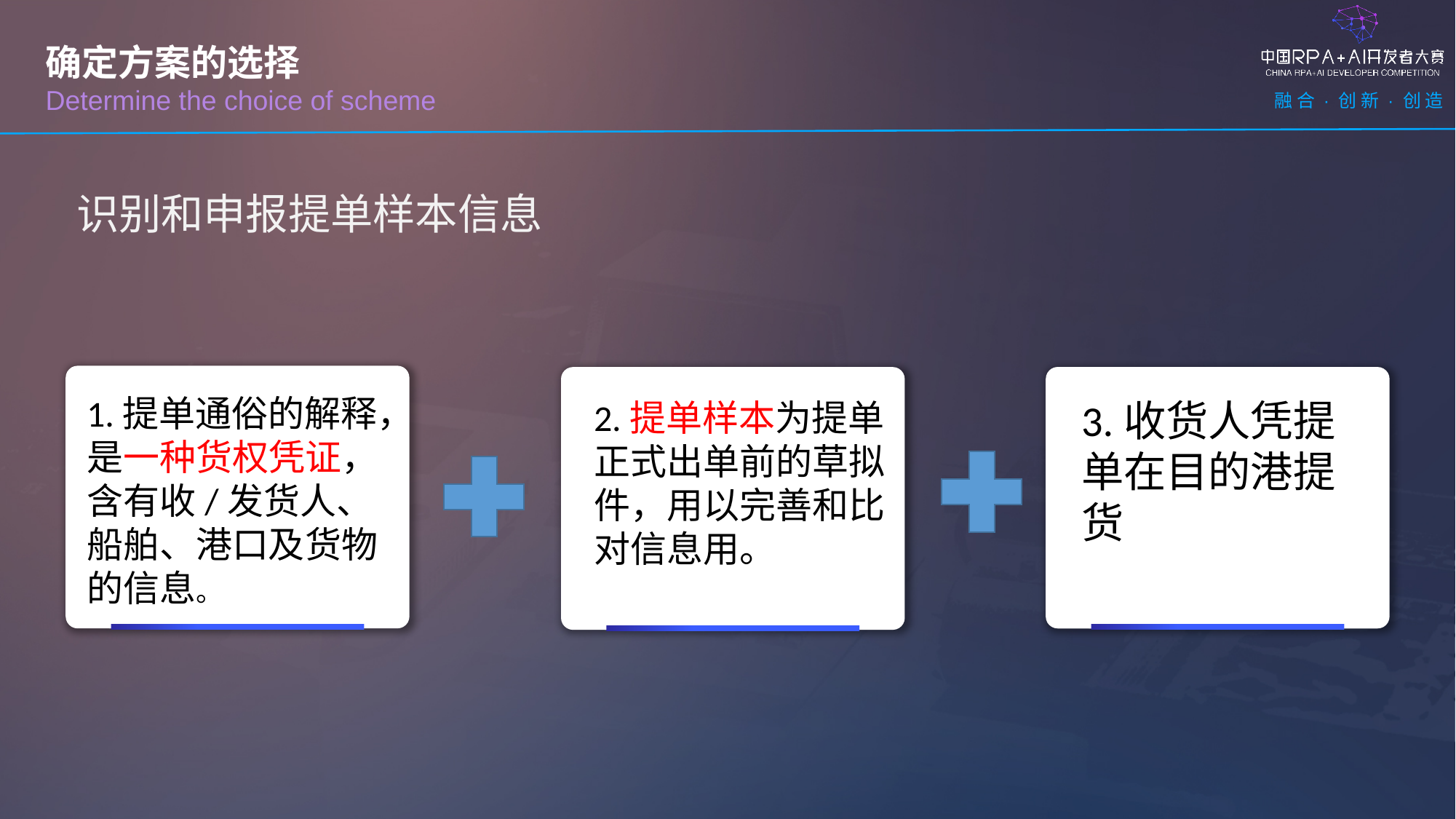

确定方案的选择
Determine the choice of scheme
识别和申报提单样本信息

人工输入易出错

货代行业中人工操作出错率最高可达25%
来源：中国国际物流与货代网

人工输入易出错

货代行业中人工操作出错率最高可达25%
来源：中国国际物流与货代网

人工输入易出错

货代行业中人工操作出错率最高可达25%
来源：中国国际物流与货代网

1.提单通俗的解释，是一种货权凭证，含有收/发货人、船舶、港口及货物的信息。
3.收货人凭提单在目的港提货
2.提单样本为提单正式出单前的草拟件，用以完善和比对信息用。